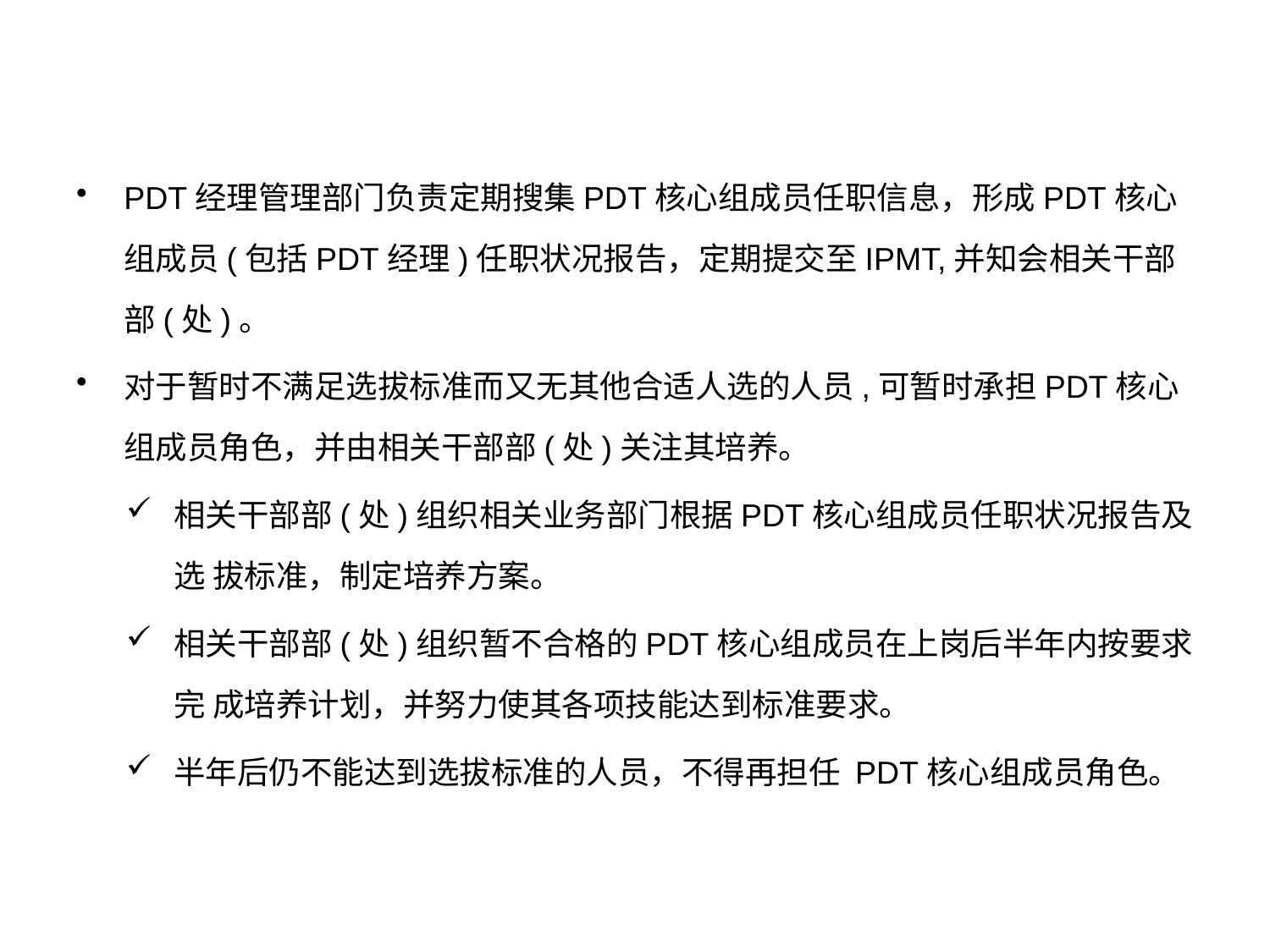

# PDT核心组成员培养
PDT经理管理部门负责定期搜集PDT核心组成员任职信息，形成PDT核心组成员(包括PDT经理)任职状况报告，定期提交至IPMT,并知会相关干部部(处)。
对于暂时不满足选拔标准而又无其他合适人选的人员,可暂时承担PDT核心组成员角色，并由相关干部部(处)关注其培养。
相关干部部(处)组织相关业务部门根据PDT核心组成员任职状况报告及选 拔标准，制定培养方案。
相关干部部(处)组织暂不合格的PDT核心组成员在上岗后半年内按要求完 成培养计划，并努力使其各项技能达到标准要求。
半年后仍不能达到选拔标准的人员，不得再担任 PDT核心组成员角色。